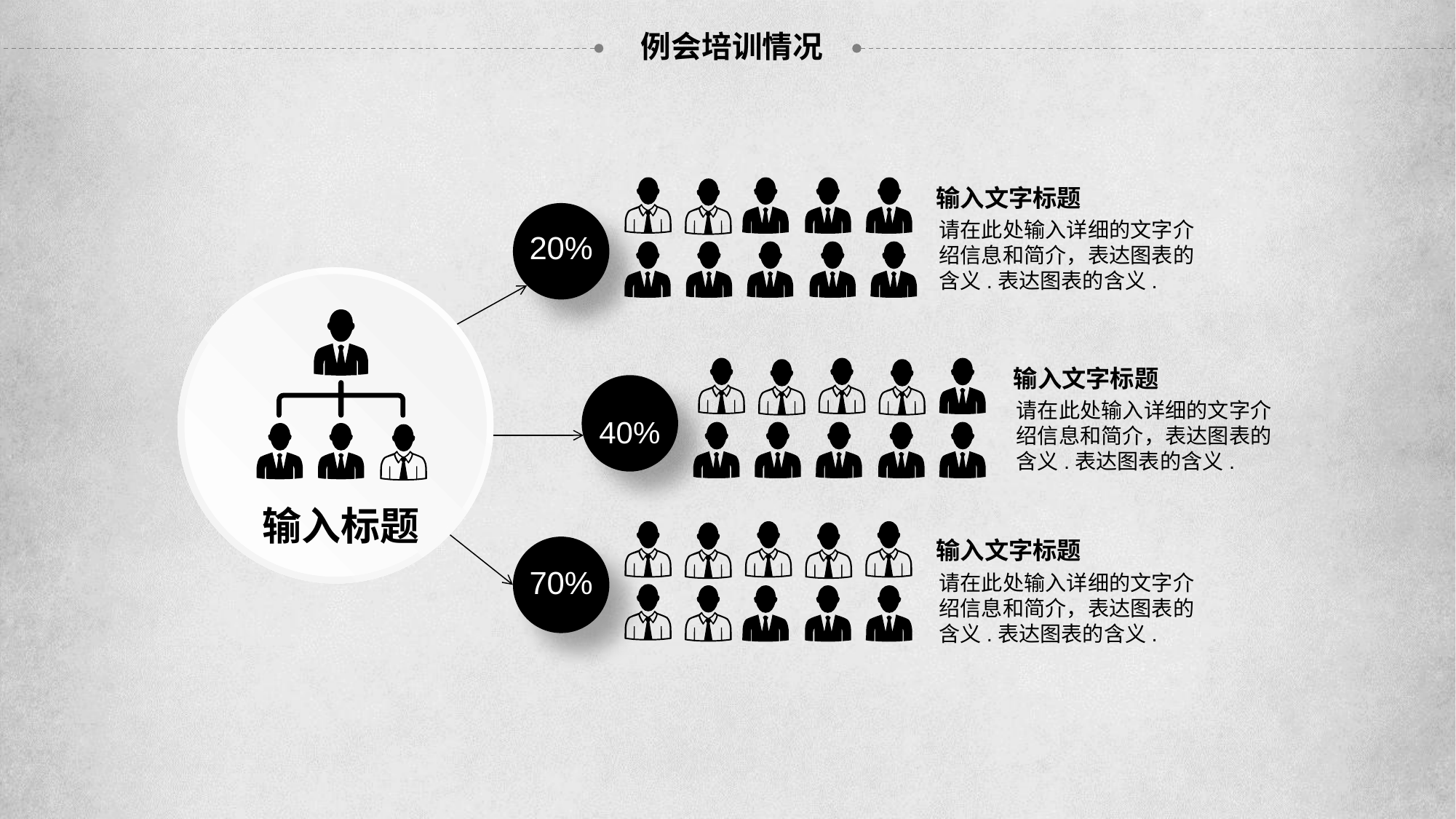

例会培训情况

输入文字标题

请在此处输入详细的文字介绍信息和简介，表达图表的含义.表达图表的含义.

20%

输入文字标题

请在此处输入详细的文字介绍信息和简介，表达图表的含义.表达图表的含义.

40%

输入标题

输入文字标题

70%
请在此处输入详细的文字介绍信息和简介，表达图表的含义.表达图表的含义.